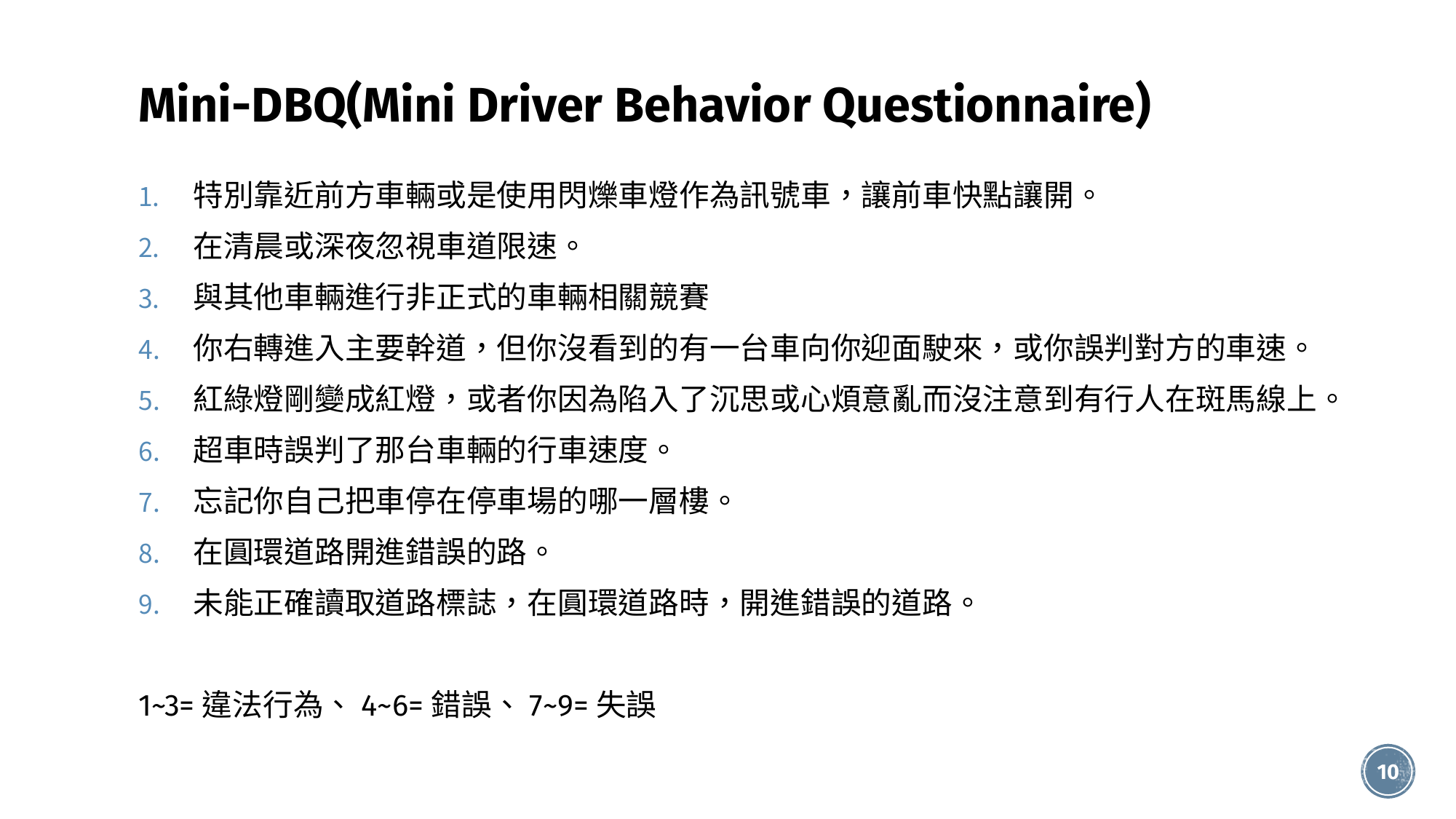

# Mini-DBQ(Mini Driver Behavior Questionnaire)
特別靠近前方車輛或是使用閃爍車燈作為訊號車，讓前車快點讓開。
在清晨或深夜忽視車道限速。
與其他車輛進行非正式的車輛相關競賽
你右轉進入主要幹道，但你沒看到的有一台車向你迎面駛來，或你誤判對方的車速。
紅綠燈剛變成紅燈，或者你因為陷入了沉思或心煩意亂而沒注意到有行人在斑馬線上。
超車時誤判了那台車輛的行車速度。
忘記你自己把車停在停車場的哪一層樓。
在圓環道路開進錯誤的路。
未能正確讀取道路標誌，在圓環道路時，開進錯誤的道路。

1~3=違法行為、4~6=錯誤、7~9=失誤
10